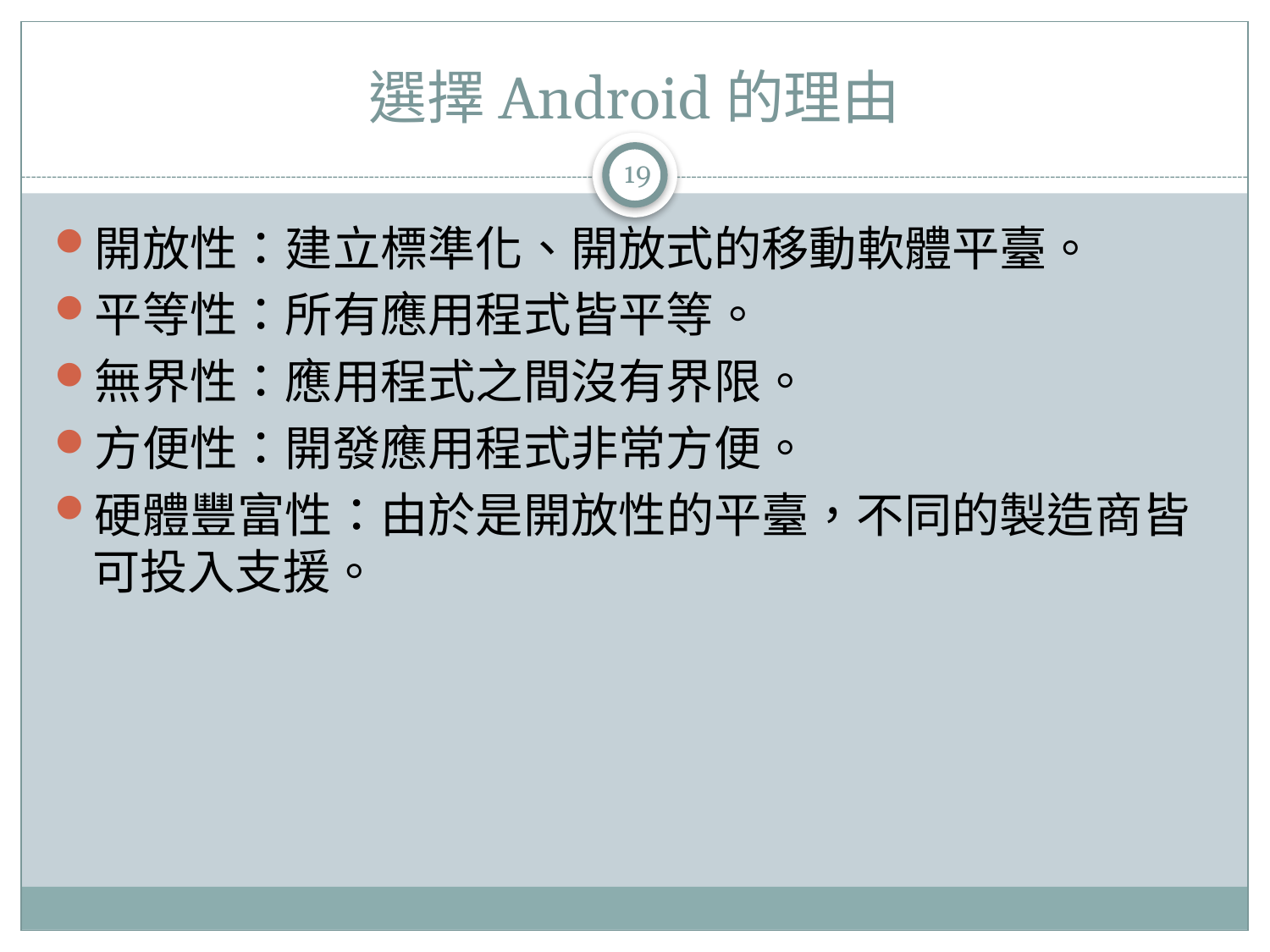

# 選擇Android的理由
19
開放性：建立標準化、開放式的移動軟體平臺。
平等性：所有應用程式皆平等。
無界性：應用程式之間沒有界限。
方便性：開發應用程式非常方便。
硬體豐富性：由於是開放性的平臺，不同的製造商皆可投入支援。